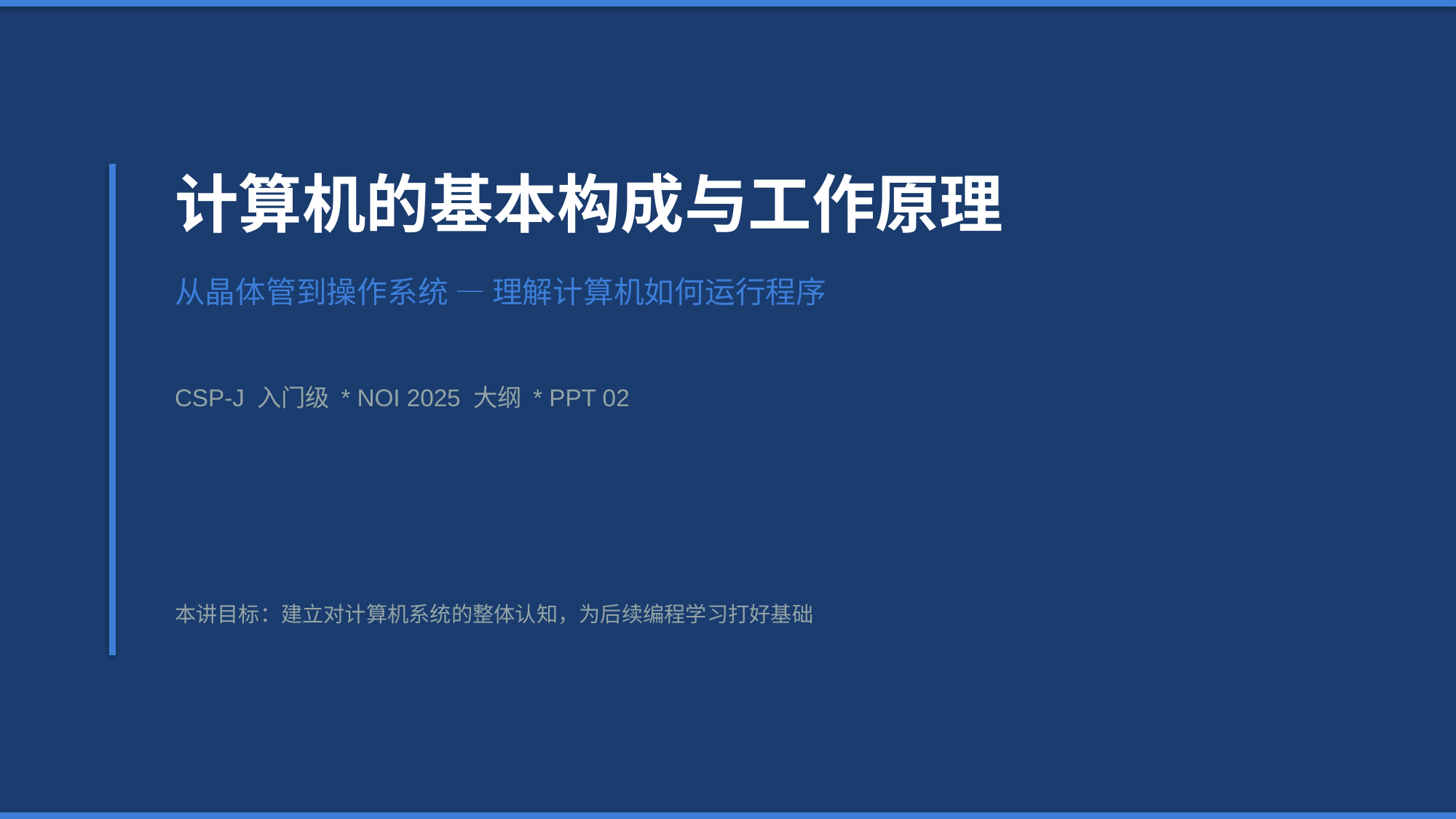

计算机的基本构成与工作原理
从晶体管到操作系统 — 理解计算机如何运行程序
CSP-J 入门级 * NOI 2025 大纲 * PPT 02
本讲目标：建立对计算机系统的整体认知，为后续编程学习打好基础